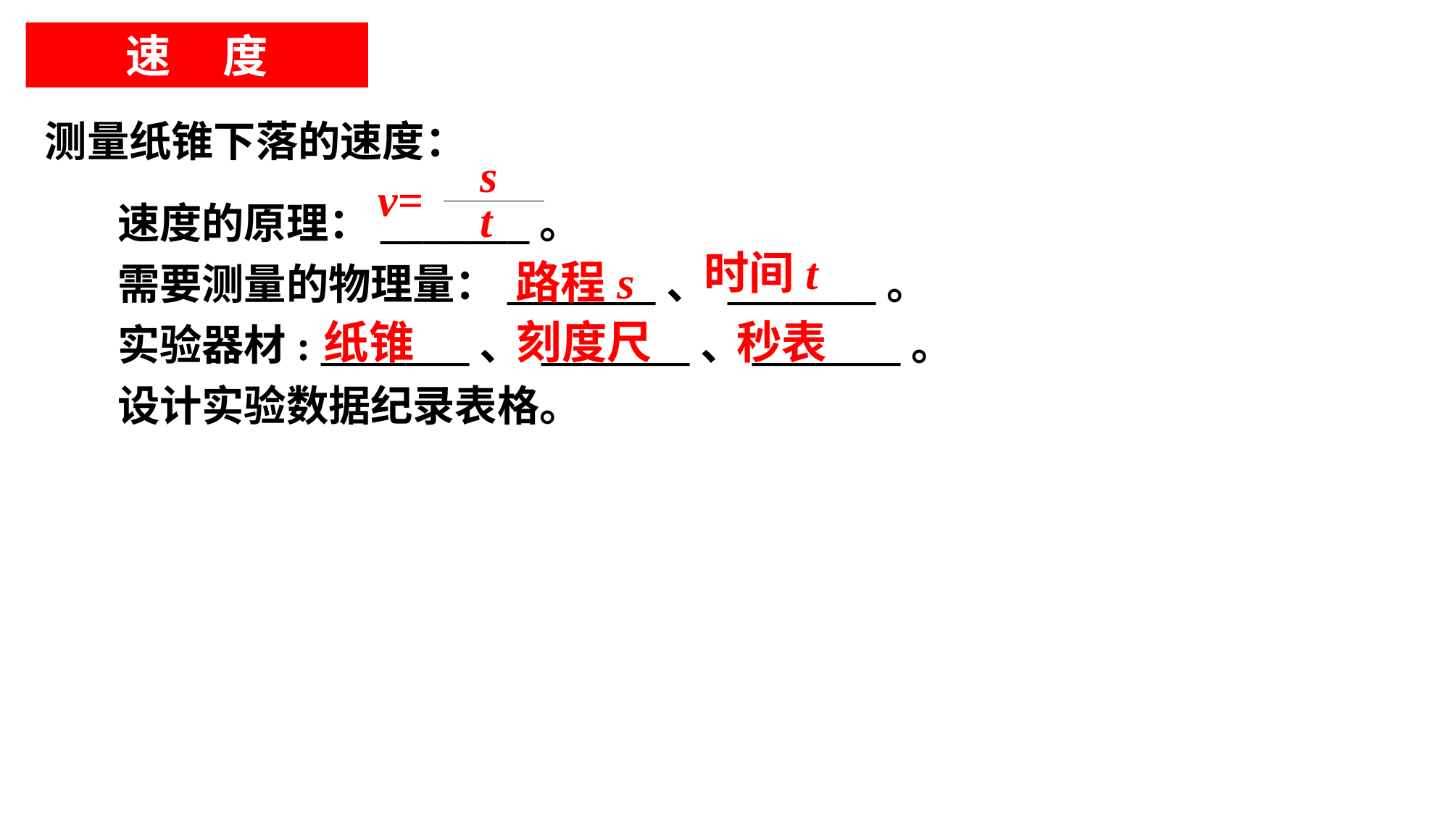

速     度
测量纸锥下落的速度：
s
v=
t
速度的原理：_______。
需要测量的物理量：_______、 _______。
实验器材: _______、 _______、_______。
设计实验数据纪录表格。
时间t
路程s
纸锥
刻度尺
秒表